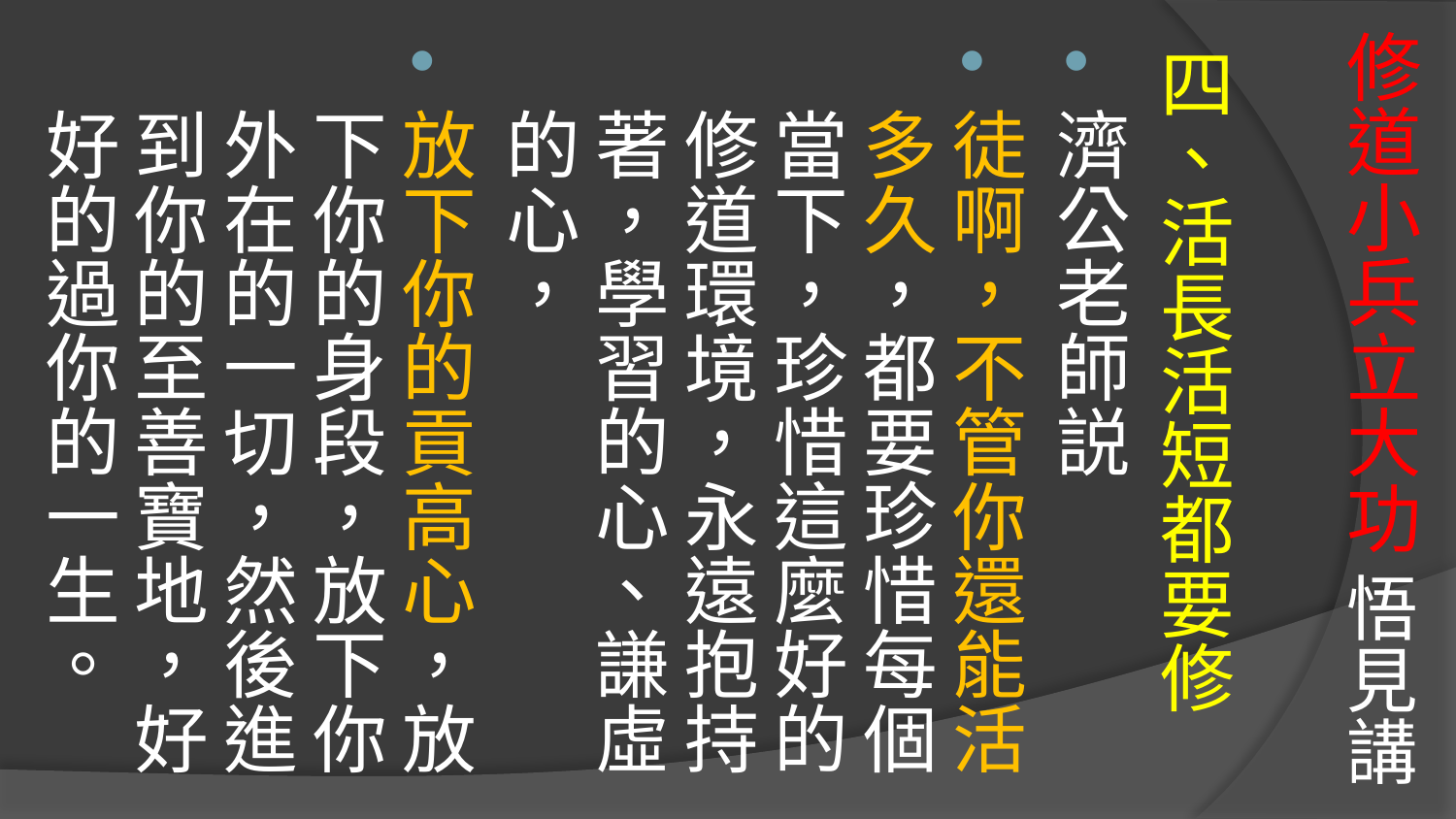

# 修道小兵立大功 悟見講
四、活長活短都要修
濟公老師説
徒啊，不管你還能活多久，都要珍惜每個當下，珍惜這麼好的修道環境，永遠抱持著，學習的心、謙虛的心，
放下你的貢高心，放下你的身段，放下你外在的一切，然後進到你的至善寶地，好好的過你的一生。